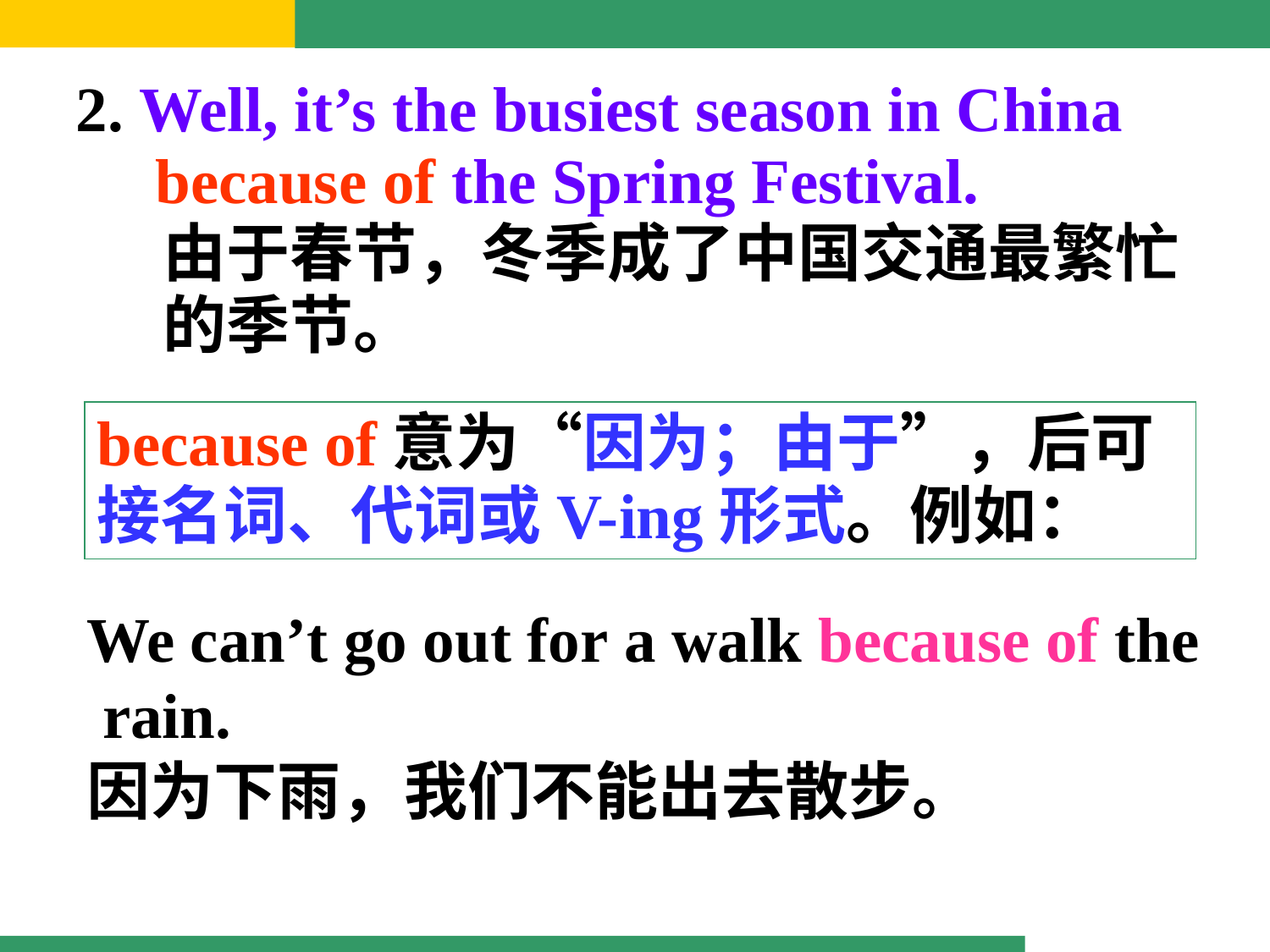

2. Well, it’s the busiest season in China
     because of the Spring Festival.
     由于春节，冬季成了中国交通最繁忙
     的季节。
because of意为“因为；由于”，后可接名词、代词或V-ing形式。例如：
We can’t go out for a walk because of the rain.
因为下雨，我们不能出去散步。